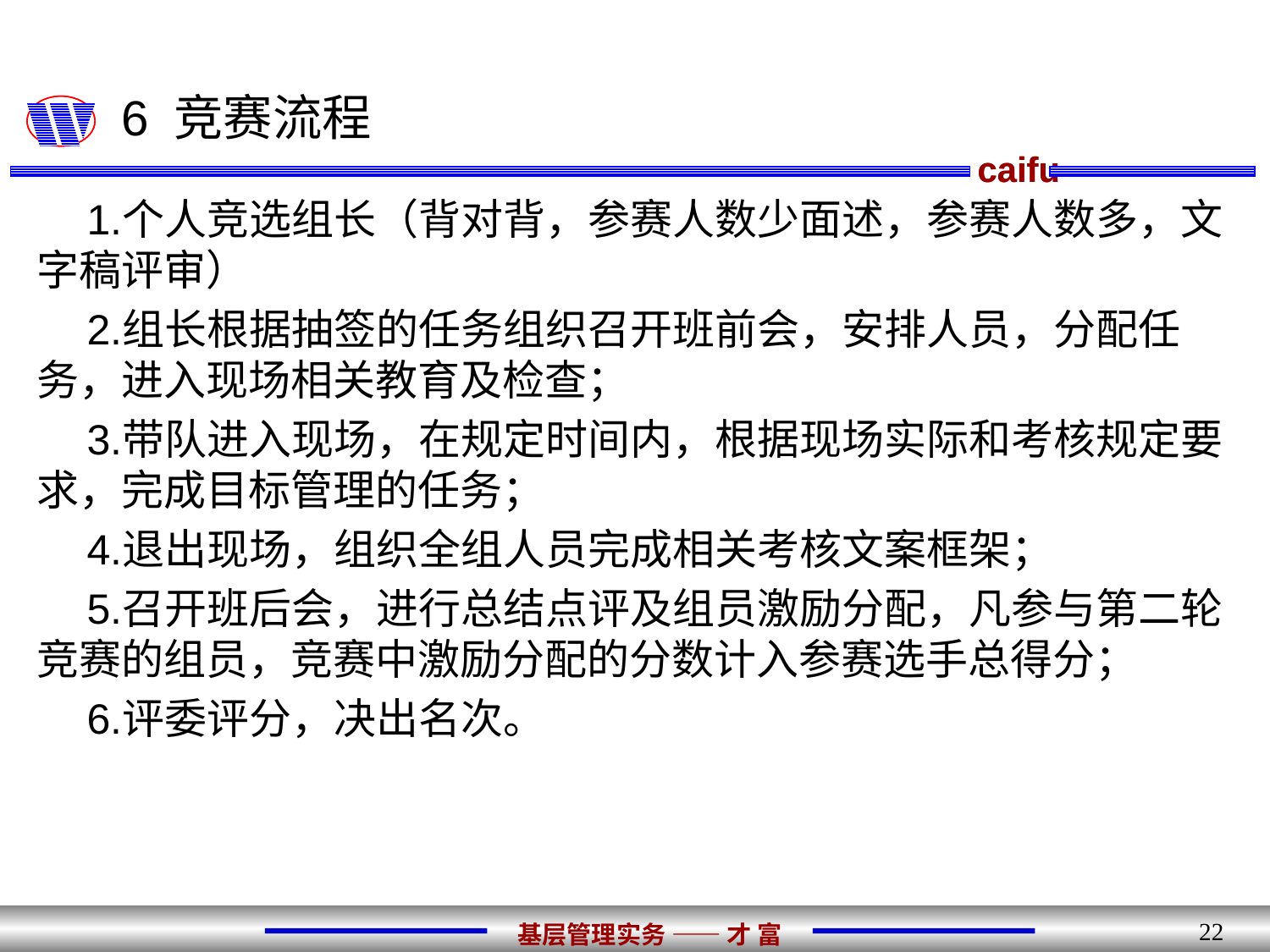

# 6 竞赛流程
个人竞选组长（背对背，参赛人数少面述，参赛人数多，文字稿评审）
组长根据抽签的任务组织召开班前会，安排人员，分配任务，进入现场相关教育及检查；
带队进入现场，在规定时间内，根据现场实际和考核规定要求，完成目标管理的任务；
退出现场，组织全组人员完成相关考核文案框架；
召开班后会，进行总结点评及组员激励分配，凡参与第二轮竞赛的组员，竞赛中激励分配的分数计入参赛选手总得分；
评委评分，决出名次。